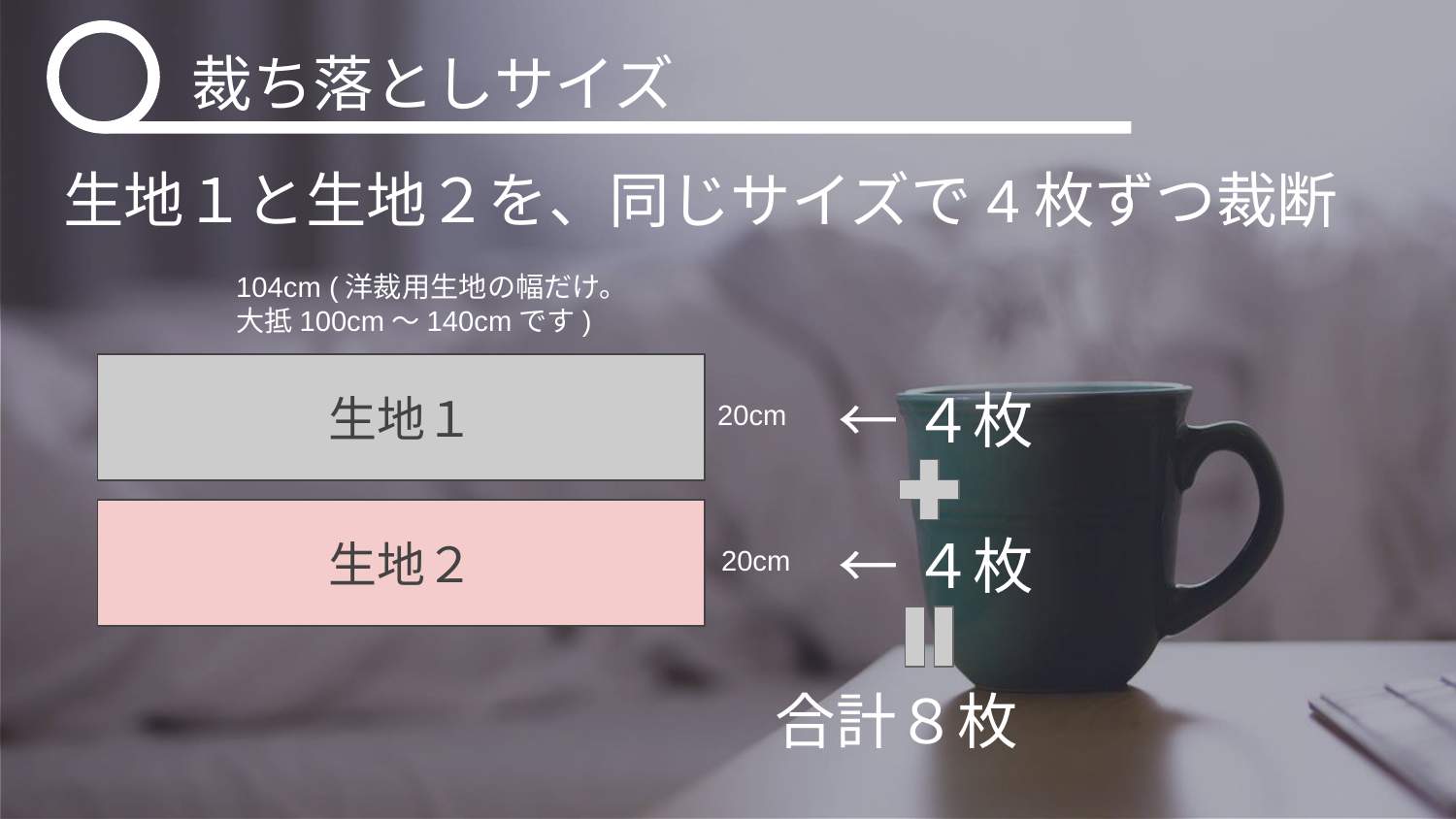

裁ち落としサイズ
生地１と生地２を、同じサイズで4枚ずつ裁断
104cm (洋裁用生地の幅だけ。
大抵100cm～140cmです)
生地１
←４枚
20cm

生地２
←４枚
20cm

合計８枚